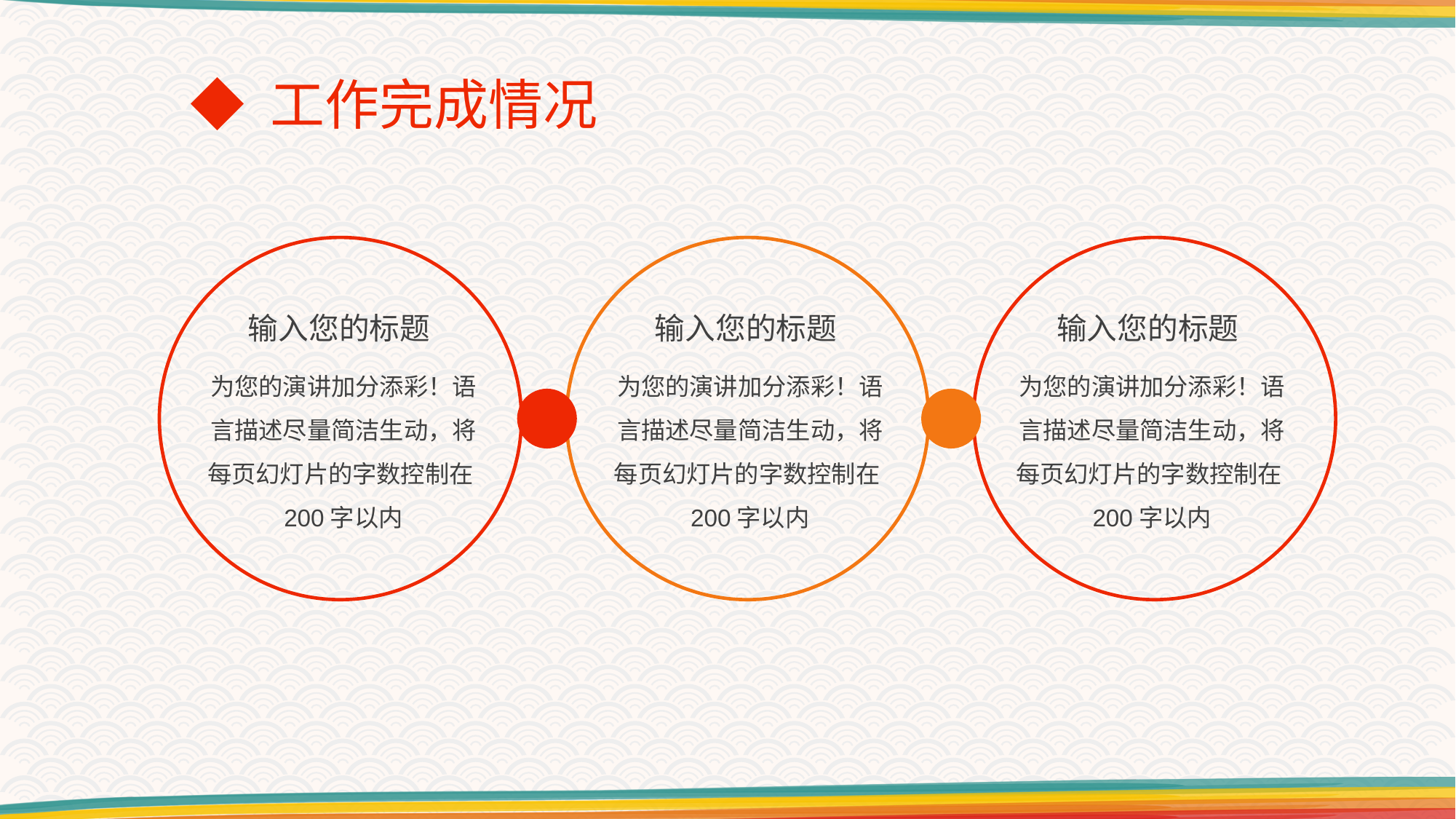

◆ 工作完成情况

输入您的标题
输入您的标题
输入您的标题
为您的演讲加分添彩！语言描述尽量简洁生动，将每页幻灯片的字数控制在200字以内
为您的演讲加分添彩！语言描述尽量简洁生动，将每页幻灯片的字数控制在200字以内
为您的演讲加分添彩！语言描述尽量简洁生动，将每页幻灯片的字数控制在200字以内